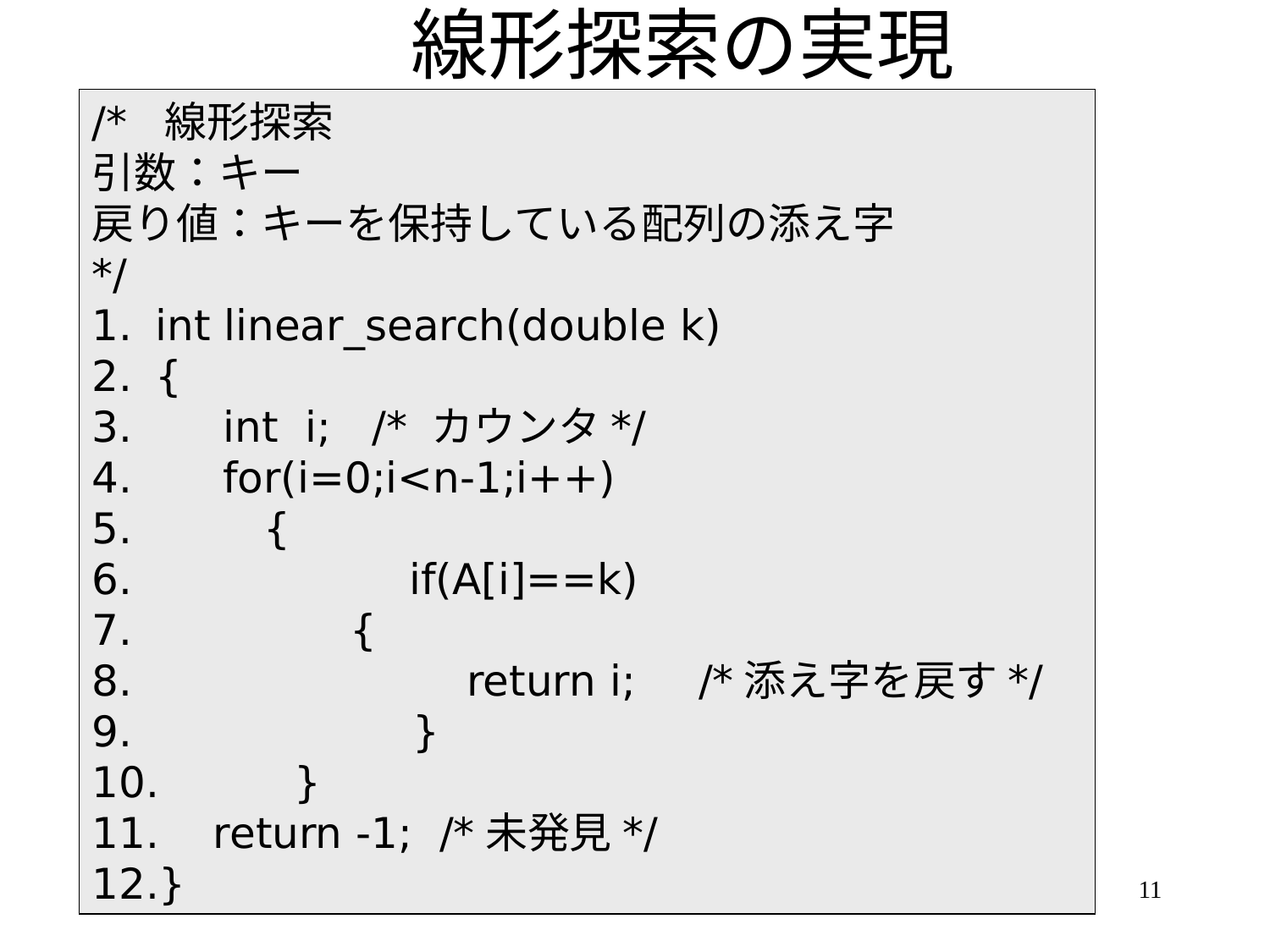

# 線形探索の実現
/*  線形探索
引数：キー
戻り値：キーを保持している配列の添え字
*/
int linear_search(double k)
{
     int  i;   /* カウンタ*/
     for(i=0;i<n-1;i++)
        {
		if(A[i]==k)
     	     {
                       return i;　/*添え字を戻す*/
                   }
          }
    return -1;  /*未発見*/
}
11